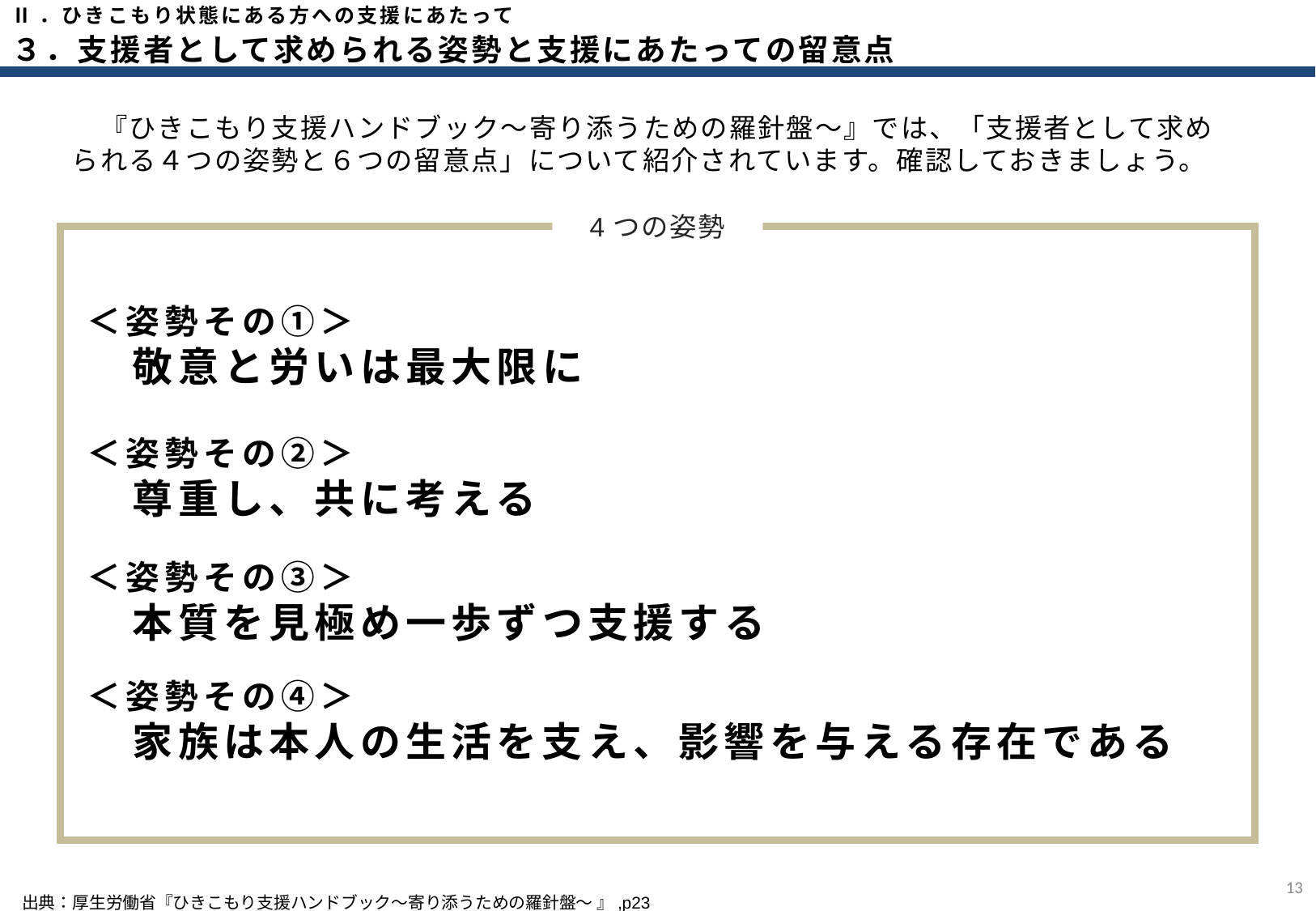

Ⅱ．ひきこもり状態にある方への支援にあたって
３．支援者として求められる姿勢と支援にあたっての留意点
　『ひきこもり支援ハンドブック～寄り添うための羅針盤～』では、「支援者として求められる４つの姿勢と６つの留意点」について紹介されています。確認しておきましょう。
4つの姿勢

＜姿勢その①＞
　敬意と労いは最大限に
＜姿勢その②＞
　尊重し、共に考える
＜姿勢その③＞
　本質を見極め一歩ずつ支援する
＜姿勢その④＞
　家族は本人の生活を支え、影響を与える存在である
13
出典：厚生労働省『ひきこもり支援ハンドブック～寄り添うための羅針盤～ 』,p23